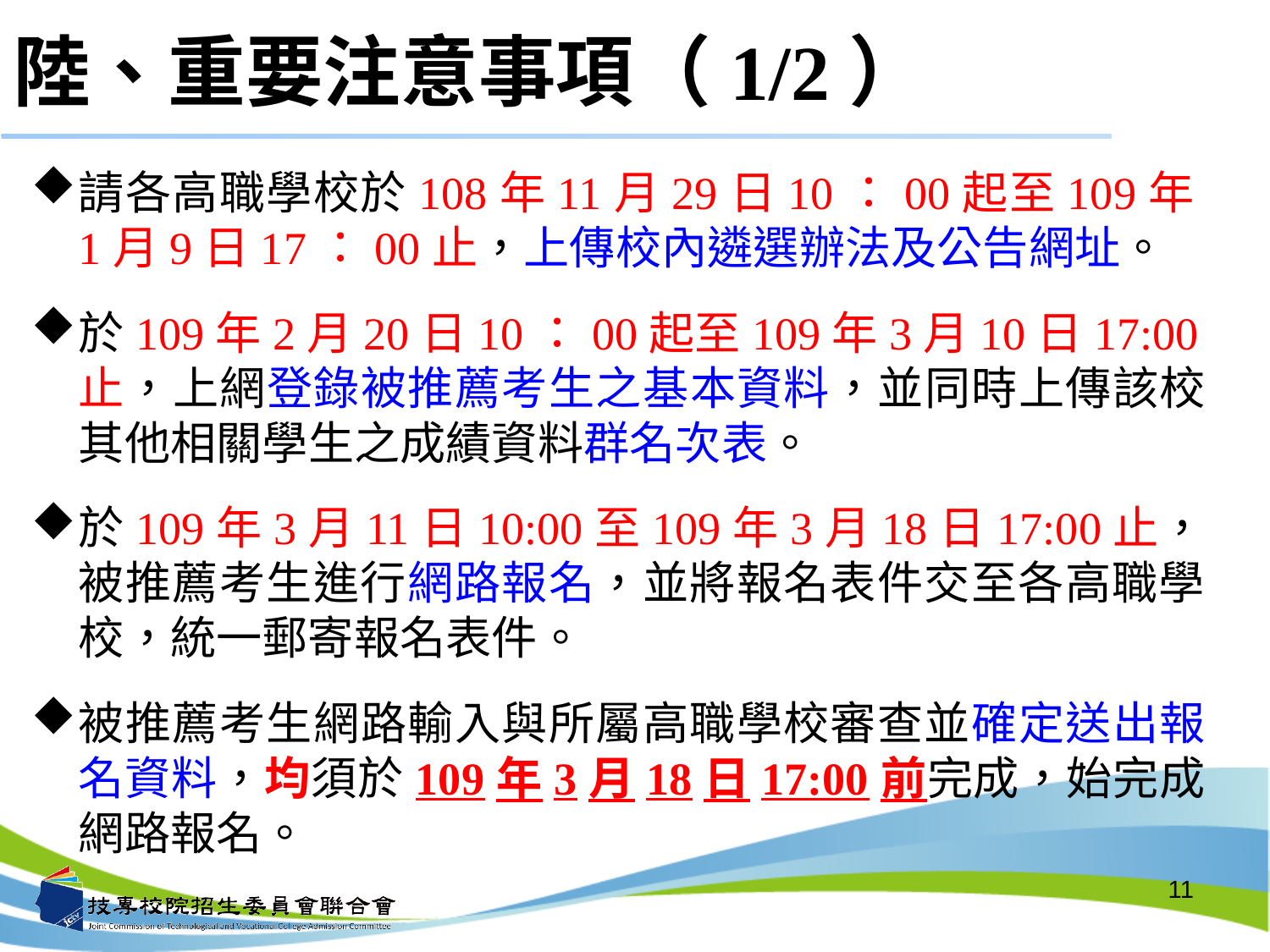

# 陸、重要注意事項（1/2）
請各高職學校於108年11月29日10：00起至109年1月9日17：00止，上傳校內遴選辦法及公告網址。
於109年2月20日10：00起至109年3月10日17:00止，上網登錄被推薦考生之基本資料，並同時上傳該校其他相關學生之成績資料群名次表。
於109年3月11日10:00至109年3月18日17:00止，被推薦考生進行網路報名，並將報名表件交至各高職學校，統一郵寄報名表件。
被推薦考生網路輸入與所屬高職學校審查並確定送出報名資料，均須於109年3月18日17:00前完成，始完成網路報名。
11